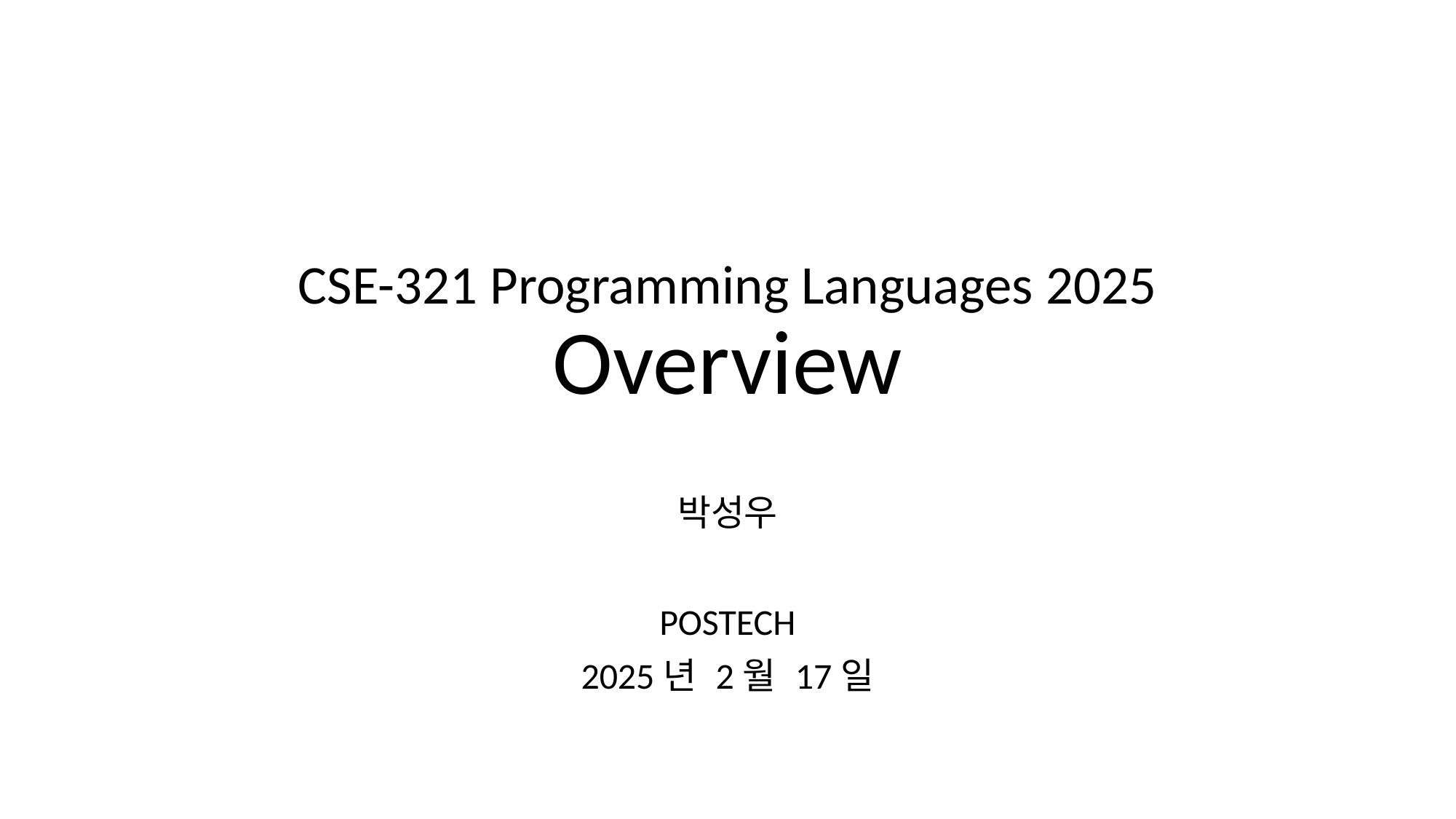

# CSE-321 Programming Languages 2025 Overview

박성우

POSTECH
2025년 2월 17일